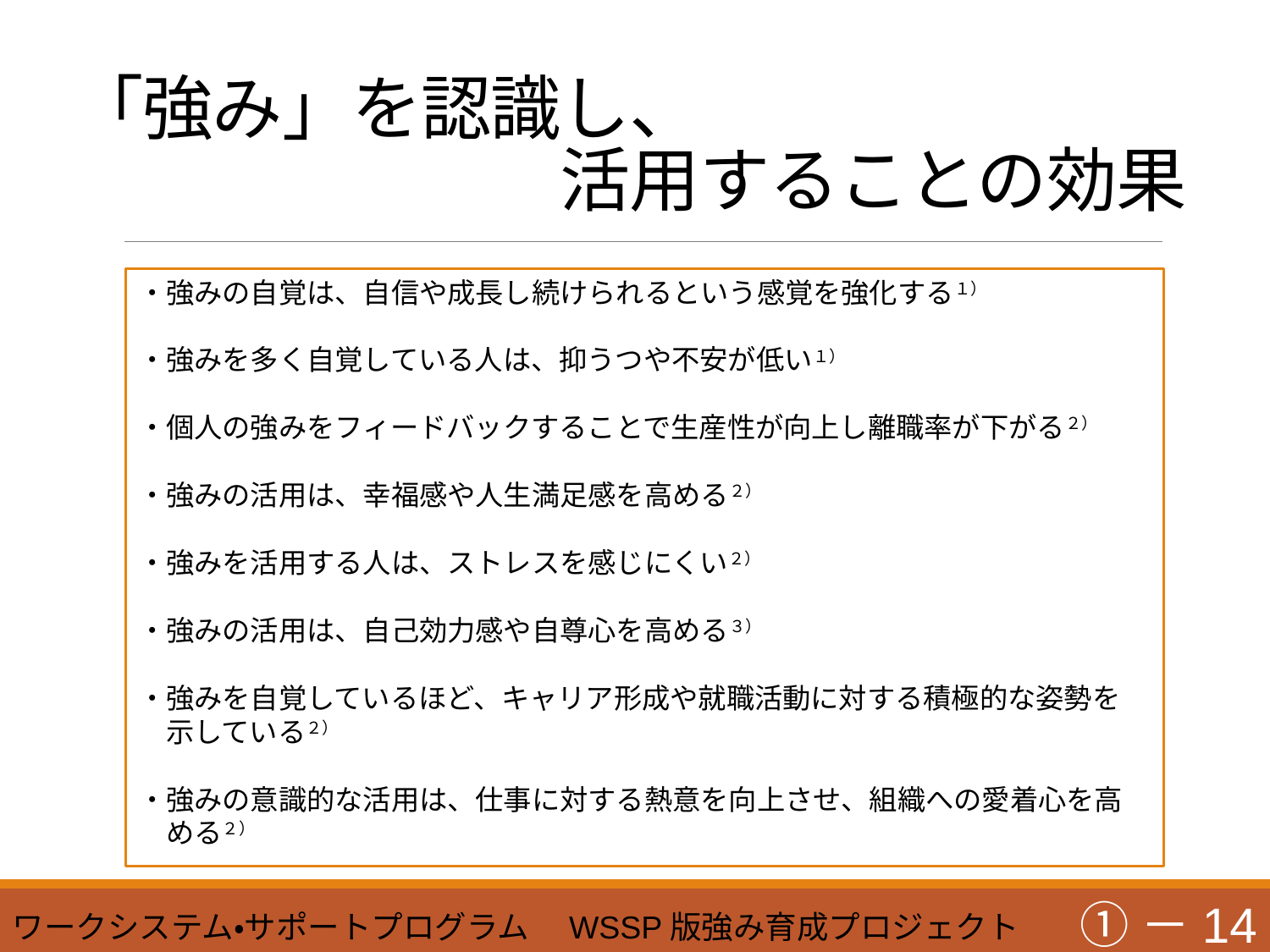

# 「強み」を認識し、 　　　　　　　活用することの効果
・強みの自覚は、自信や成長し続けられるという感覚を強化する１）

・強みを多く自覚している人は、抑うつや不安が低い１）

・個人の強みをフィードバックすることで生産性が向上し離職率が下がる２）

・強みの活用は、幸福感や人生満足感を高める２）

・強みを活用する人は、ストレスを感じにくい２）

・強みの活用は、自己効力感や自尊心を高める３）

・強みを自覚しているほど、キャリア形成や就職活動に対する積極的な姿勢を
　示している２）

・強みの意識的な活用は、仕事に対する熱意を向上させ、組織への愛着心を高
　める２）
①－14
ワークシステム・サポートプログラム　WSSP版強み育成プロジェクト